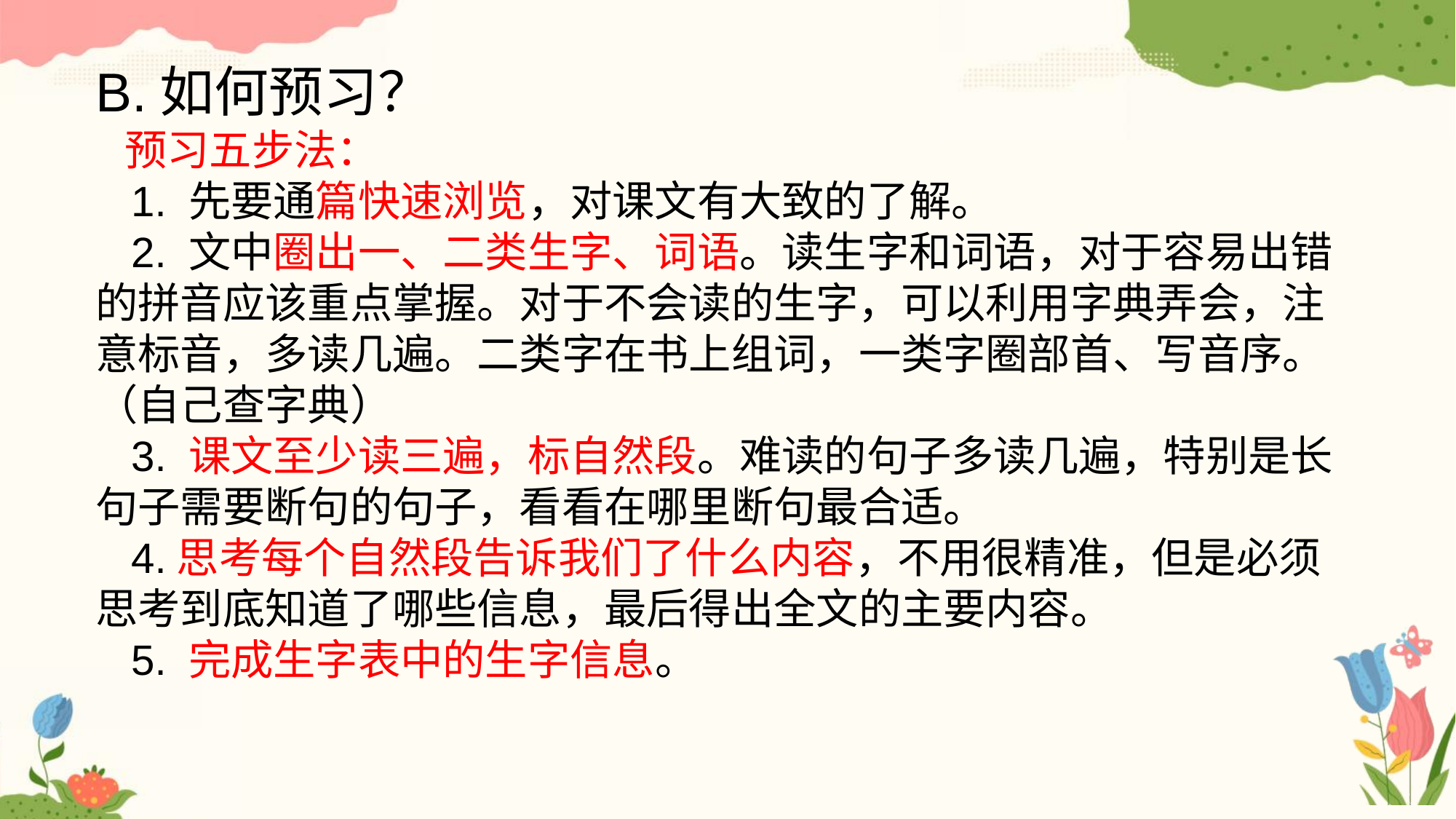

B.如何预习？
  预习五步法：
   1. 先要通篇快速浏览，对课文有大致的了解。
   2. 文中圈出一、二类生字、词语。读生字和词语，对于容易出错的拼音应该重点掌握。对于不会读的生字，可以利用字典弄会，注意标音，多读几遍。二类字在书上组词，一类字圈部首、写音序。（自己查字典）
   3. 课文至少读三遍，标自然段。难读的句子多读几遍，特别是长句子需要断句的句子，看看在哪里断句最合适。
   4.思考每个自然段告诉我们了什么内容，不用很精准，但是必须思考到底知道了哪些信息，最后得出全文的主要内容。
   5. 完成生字表中的生字信息。